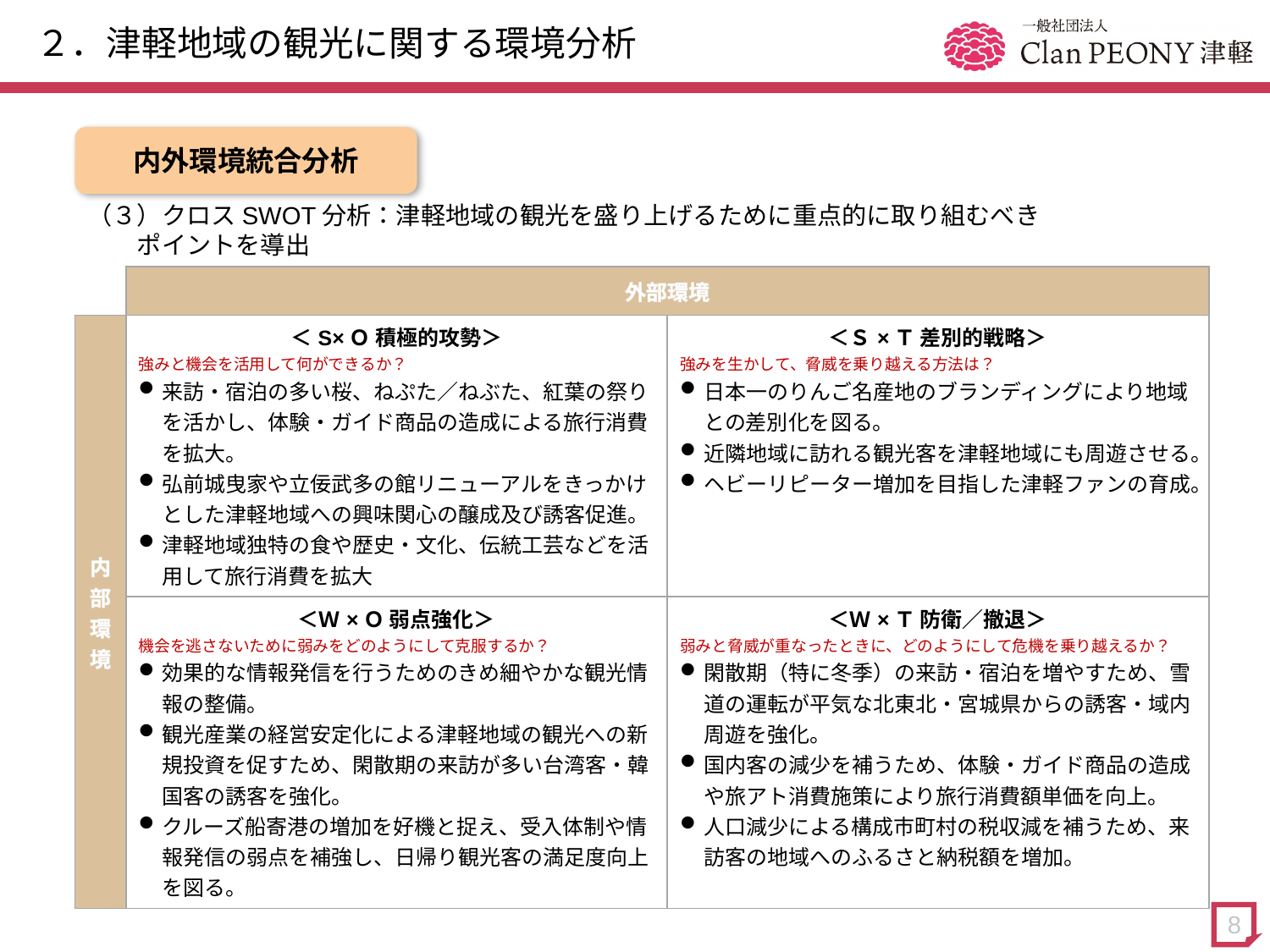

# ２．津軽地域の観光に関する環境分析
内外環境統合分析
（３）クロスSWOT分析：津軽地域の観光を盛り上げるために重点的に取り組むべき
　　ポイントを導出
|  | 外部環境 |  |
| --- | --- | --- |
| 内部環境 | ＜S×Ｏ 積極的攻勢＞ 強みと機会を活用して何ができるか？ 来訪・宿泊の多い桜、ねぷた／ねぶた、紅葉の祭りを活かし、体験・ガイド商品の造成による旅行消費を拡大。 弘前城曳家や立佞武多の館リニューアルをきっかけとした津軽地域への興味関心の醸成及び誘客促進。 津軽地域独特の食や歴史・文化、伝統工芸などを活用して旅行消費を拡大 | ＜Ｓ×Ｔ 差別的戦略＞ 強みを生かして、脅威を乗り越える方法は？ 日本一のりんご名産地のブランディングにより地域との差別化を図る。 近隣地域に訪れる観光客を津軽地域にも周遊させる。 ヘビーリピーター増加を目指した津軽ファンの育成。 |
|  | ＜Ｗ×Ｏ 弱点強化＞ 機会を逃さないために弱みをどのようにして克服するか？ 効果的な情報発信を行うためのきめ細やかな観光情報の整備。 観光産業の経営安定化による津軽地域の観光への新規投資を促すため、閑散期の来訪が多い台湾客・韓国客の誘客を強化。 クルーズ船寄港の増加を好機と捉え、受入体制や情報発信の弱点を補強し、日帰り観光客の満足度向上を図る。 | ＜Ｗ×Ｔ 防衛／撤退＞ 弱みと脅威が重なったときに、どのようにして危機を乗り越えるか？ 閑散期（特に冬季）の来訪・宿泊を増やすため、雪道の運転が平気な北東北・宮城県からの誘客・域内周遊を強化。 国内客の減少を補うため、体験・ガイド商品の造成や旅アト消費施策により旅行消費額単価を向上。 人口減少による構成市町村の税収減を補うため、来訪客の地域へのふるさと納税額を増加。 |
8